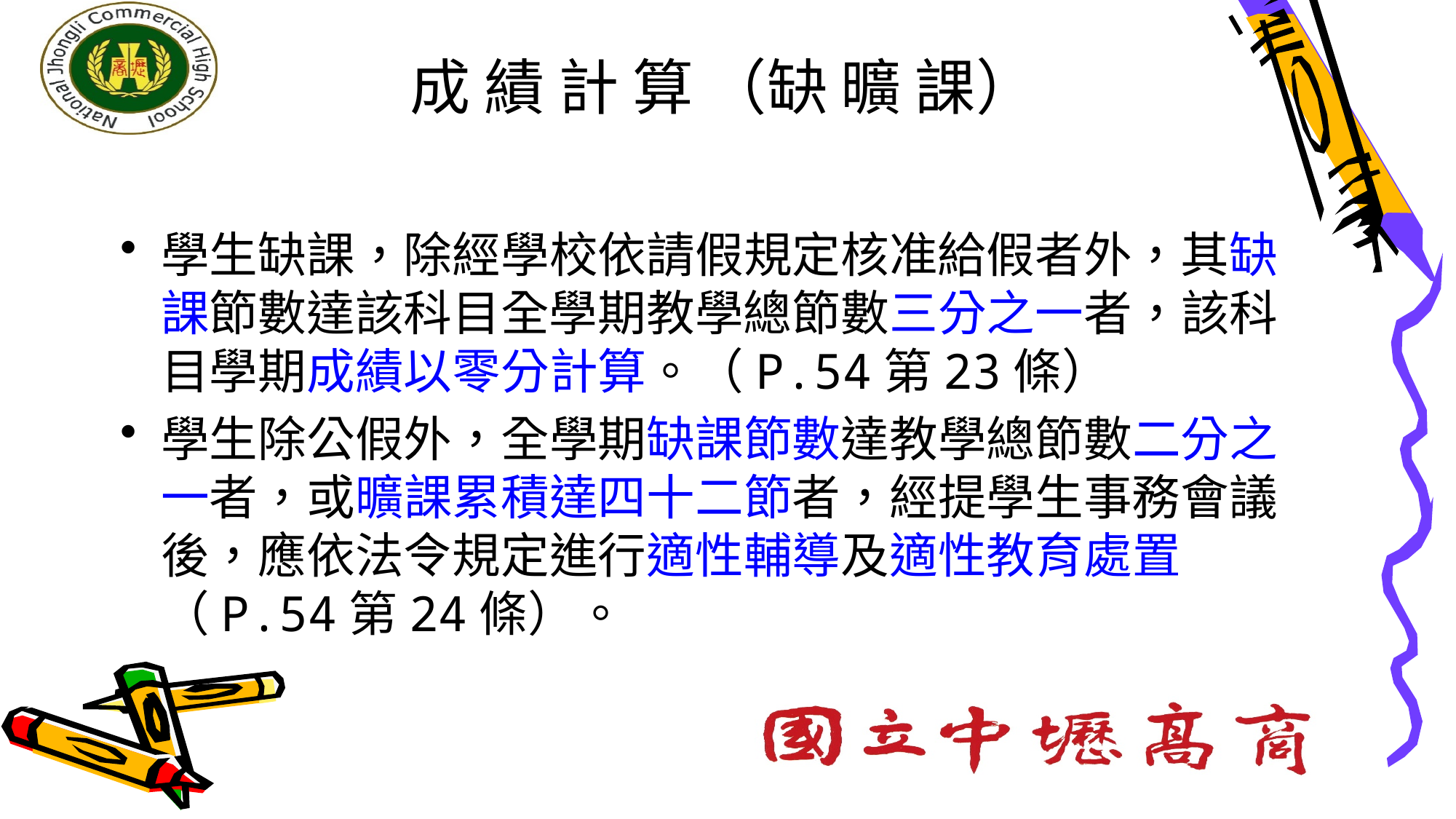

# 成 績 計 算 （缺 曠 課）
學生缺課，除經學校依請假規定核准給假者外，其缺課節數達該科目全學期教學總節數三分之一者，該科目學期成績以零分計算。（P.54第23條）
學生除公假外，全學期缺課節數達教學總節數二分之一者，或曠課累積達四十二節者，經提學生事務會議後，應依法令規定進行適性輔導及適性教育處置（P.54第24條）。